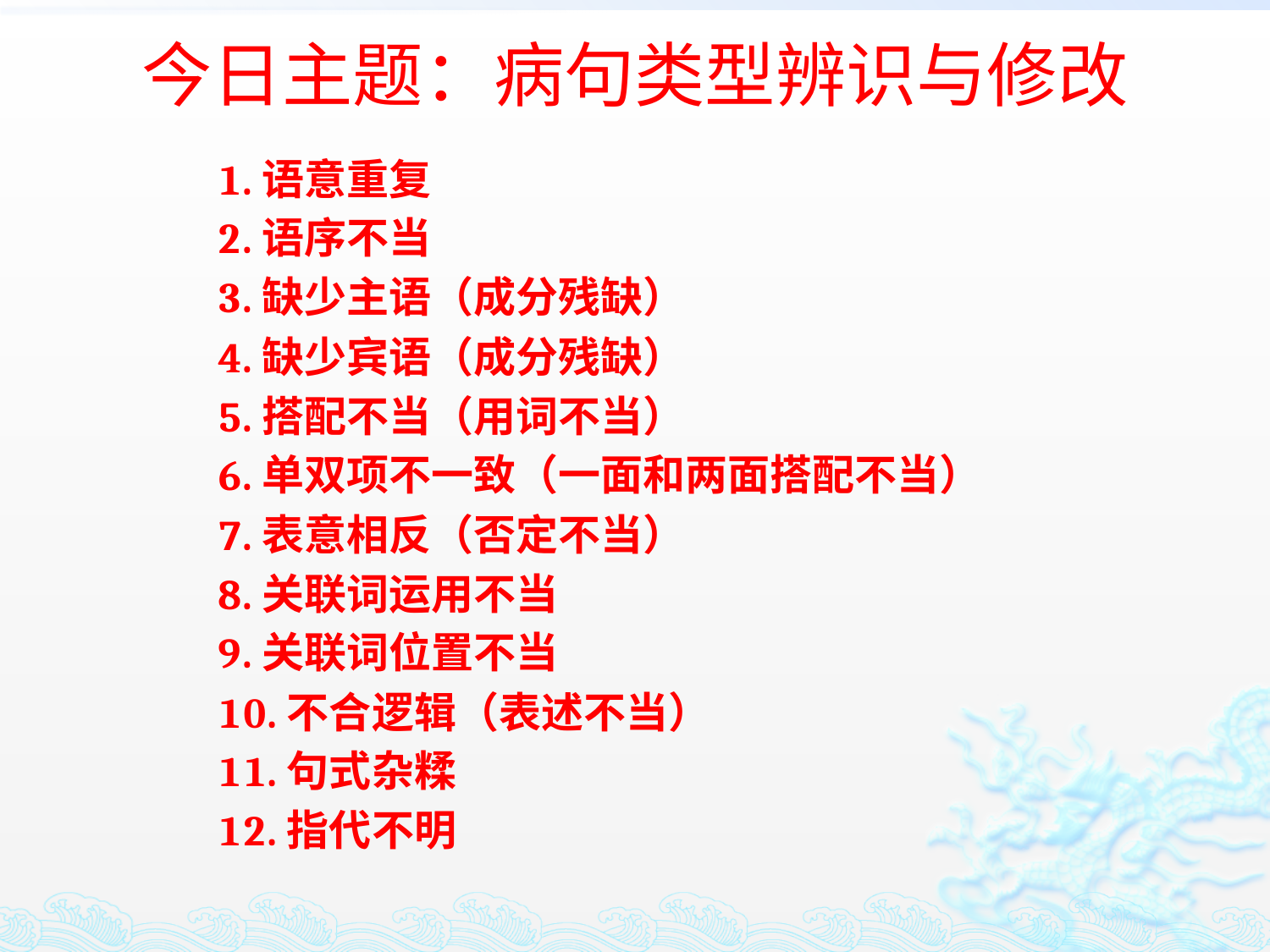

# 今日主题：病句类型辨识与修改
               1.语意重复
               2.语序不当
               3.缺少主语（成分残缺）
               4.缺少宾语（成分残缺）
               5.搭配不当（用词不当）
               6.单双项不一致（一面和两面搭配不当）
               7.表意相反（否定不当）
               8.关联词运用不当
               9.关联词位置不当
               10.不合逻辑（表述不当）
               11.句式杂糅
               12.指代不明